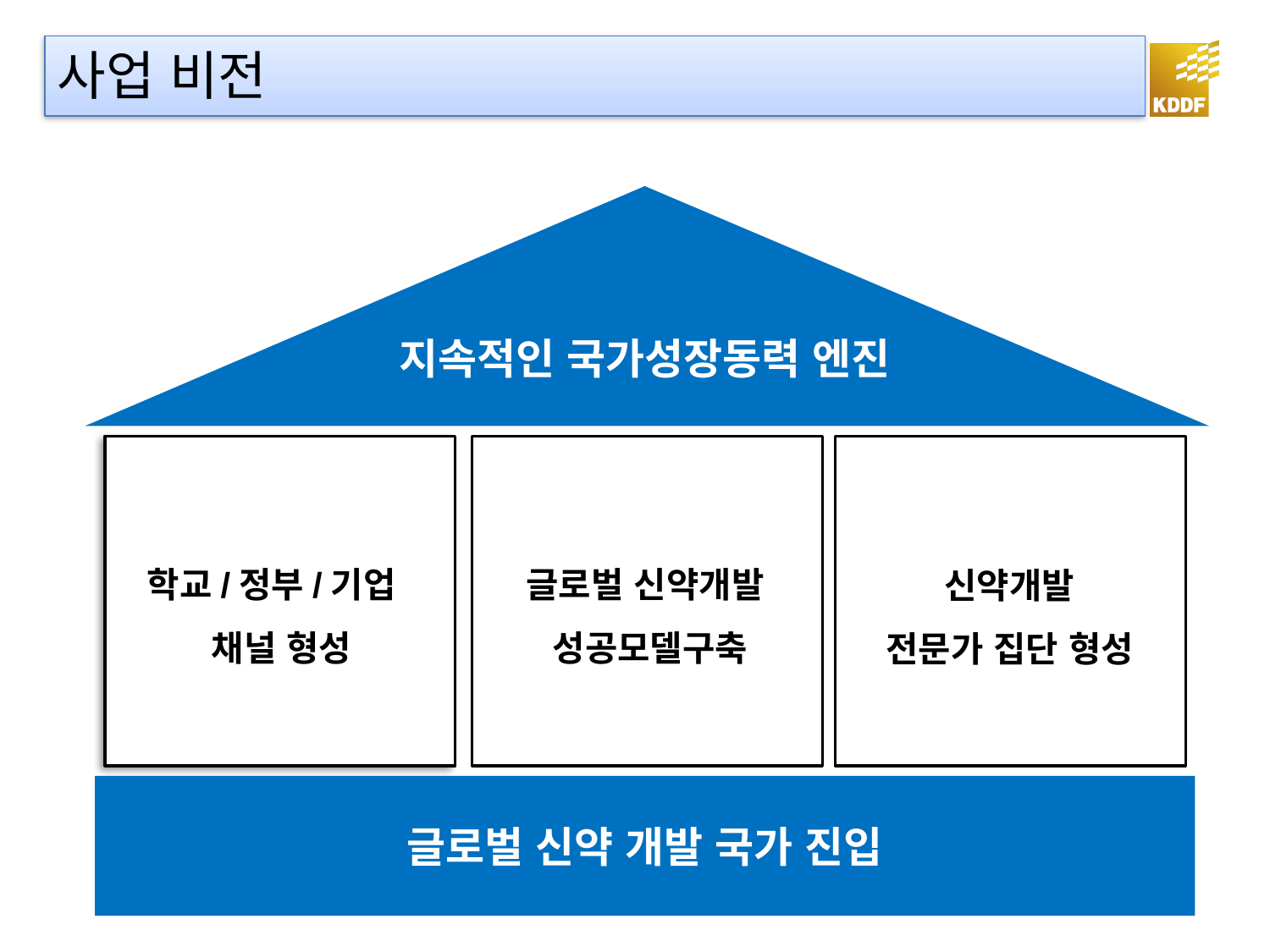

사업 비전

지속적인 국가성장동력 엔진

학교/정부/기업
채널 형성
글로벌 신약개발
성공모델구축
신약개발
전문가 집단 형성
글로벌 신약 개발 국가 진입